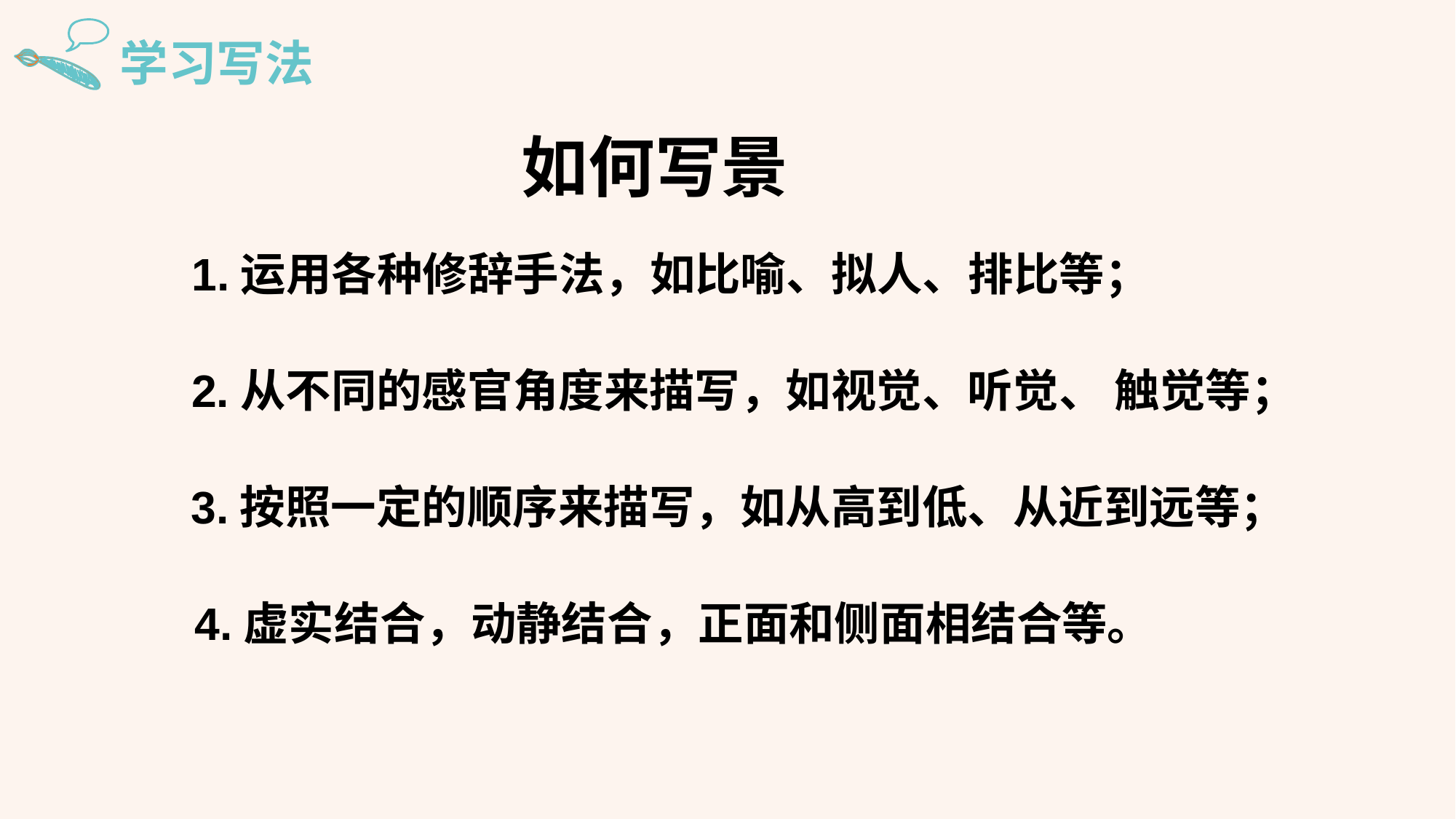

学习写法

如何写景
1.运用各种修辞手法，如比喻、拟人、排比等；
2.从不同的感官角度来描写，如视觉、听觉、 触觉等；
3.按照一定的顺序来描写，如从高到低、从近到远等；
4.虚实结合，动静结合，正面和侧面相结合等。